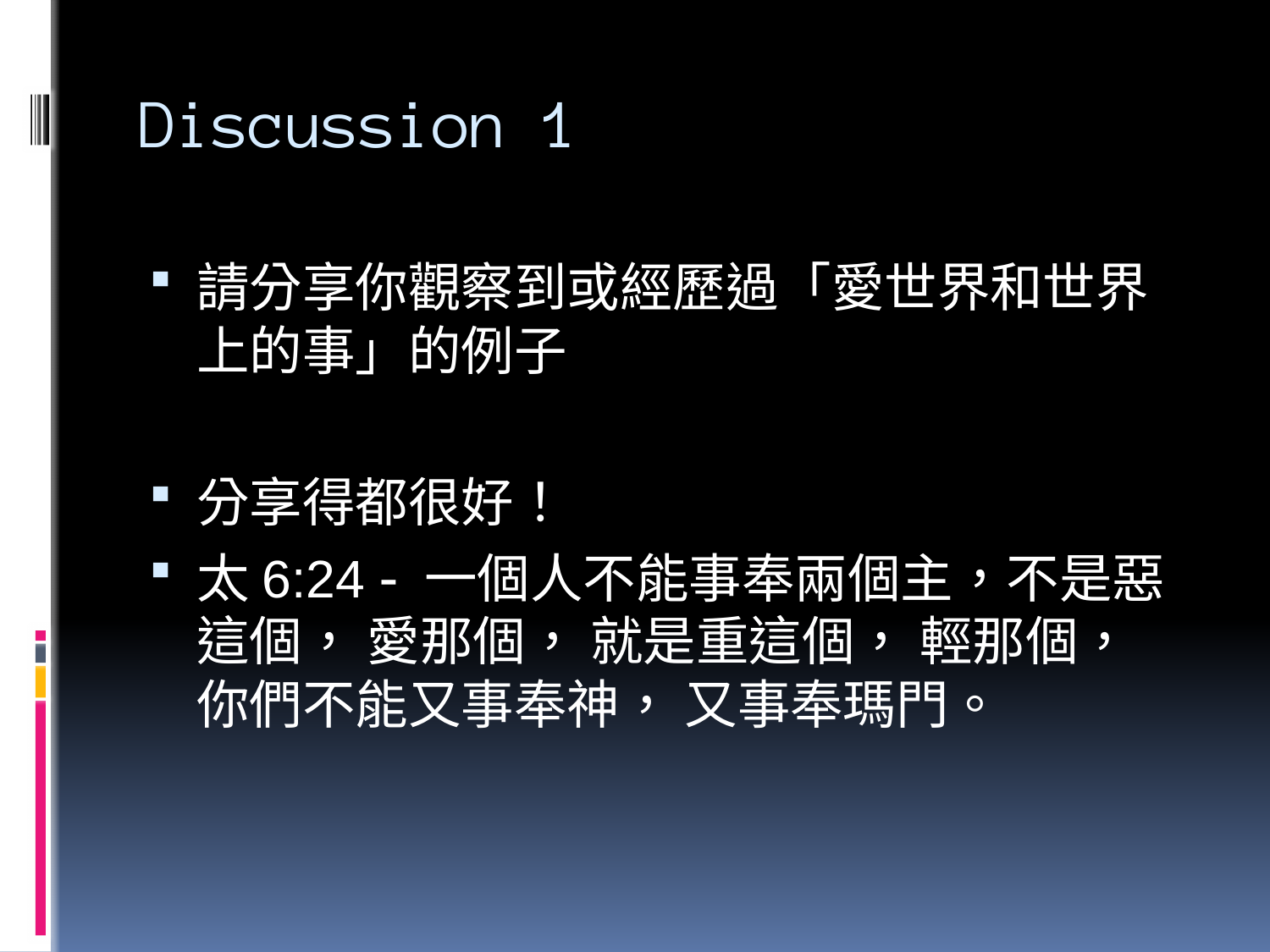

# Discussion 1
請分享你觀察到或經歷過「愛世界和世界上的事」的例子

分享得都很好！
太6:24 − 一個人不能事奉兩個主，不是惡這個， 愛那個， 就是重這個， 輕那個， 你們不能又事奉神， 又事奉瑪門。